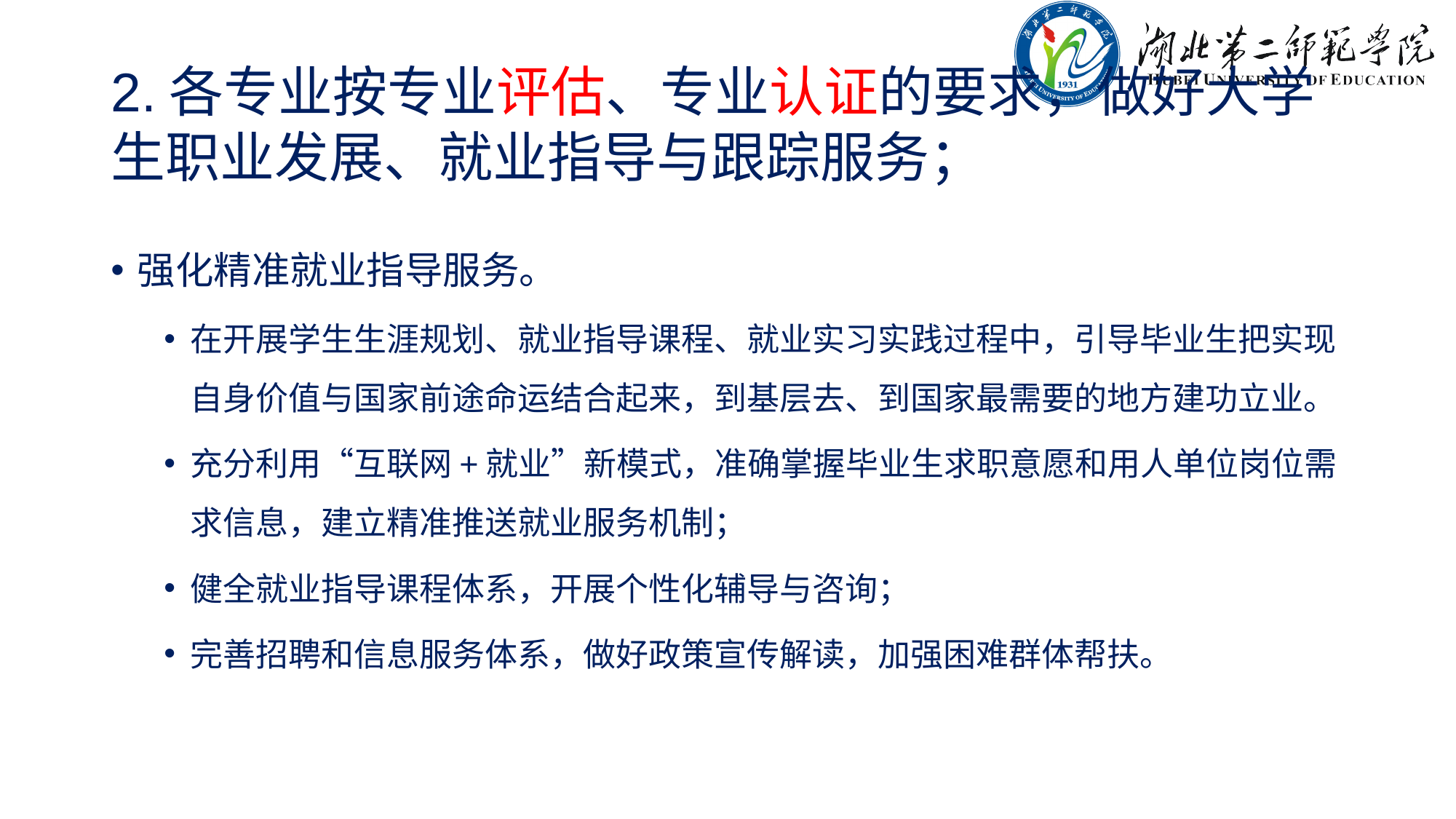

# 2.各专业按专业评估、专业认证的要求，做好大学生职业发展、就业指导与跟踪服务；
强化精准就业指导服务。
在开展学生生涯规划、就业指导课程、就业实习实践过程中，引导毕业生把实现自身价值与国家前途命运结合起来，到基层去、到国家最需要的地方建功立业。
充分利用“互联网+就业”新模式，准确掌握毕业生求职意愿和用人单位岗位需求信息，建立精准推送就业服务机制；
健全就业指导课程体系，开展个性化辅导与咨询；
完善招聘和信息服务体系，做好政策宣传解读，加强困难群体帮扶。